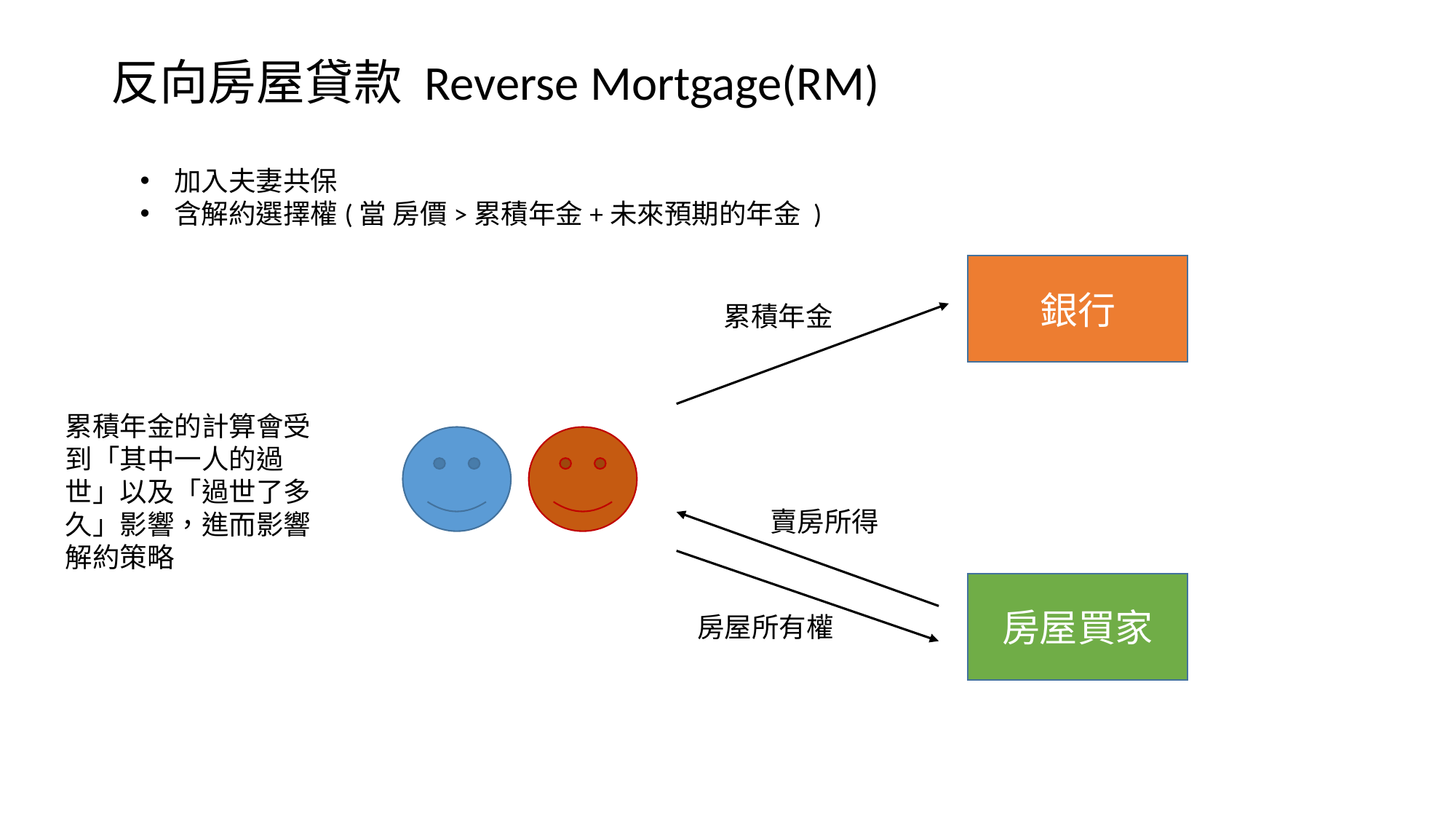

# 反向房屋貸款 Reverse Mortgage(RM)
加入夫妻共保
含解約選擇權(當 房價>累積年金+未來預期的年金 )

銀行
累積年金
累積年金的計算會受到「其中一人的過世」以及「過世了多久」影響，進而影響解約策略

賣房所得
房屋買家
房屋所有權